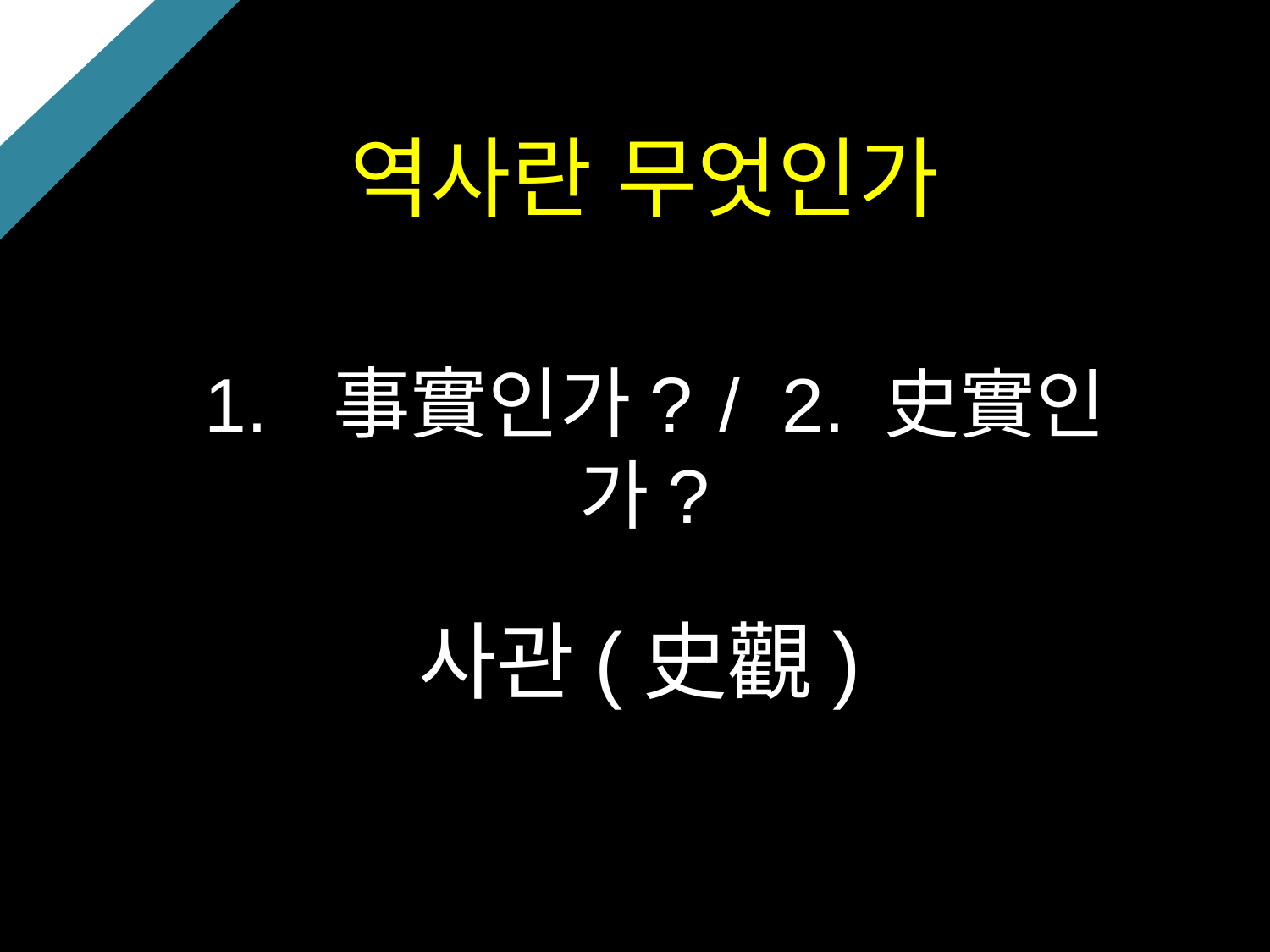

# 역사란 무엇인가

1. (事實인가?)/  2. 史實인가?
사관(史觀)